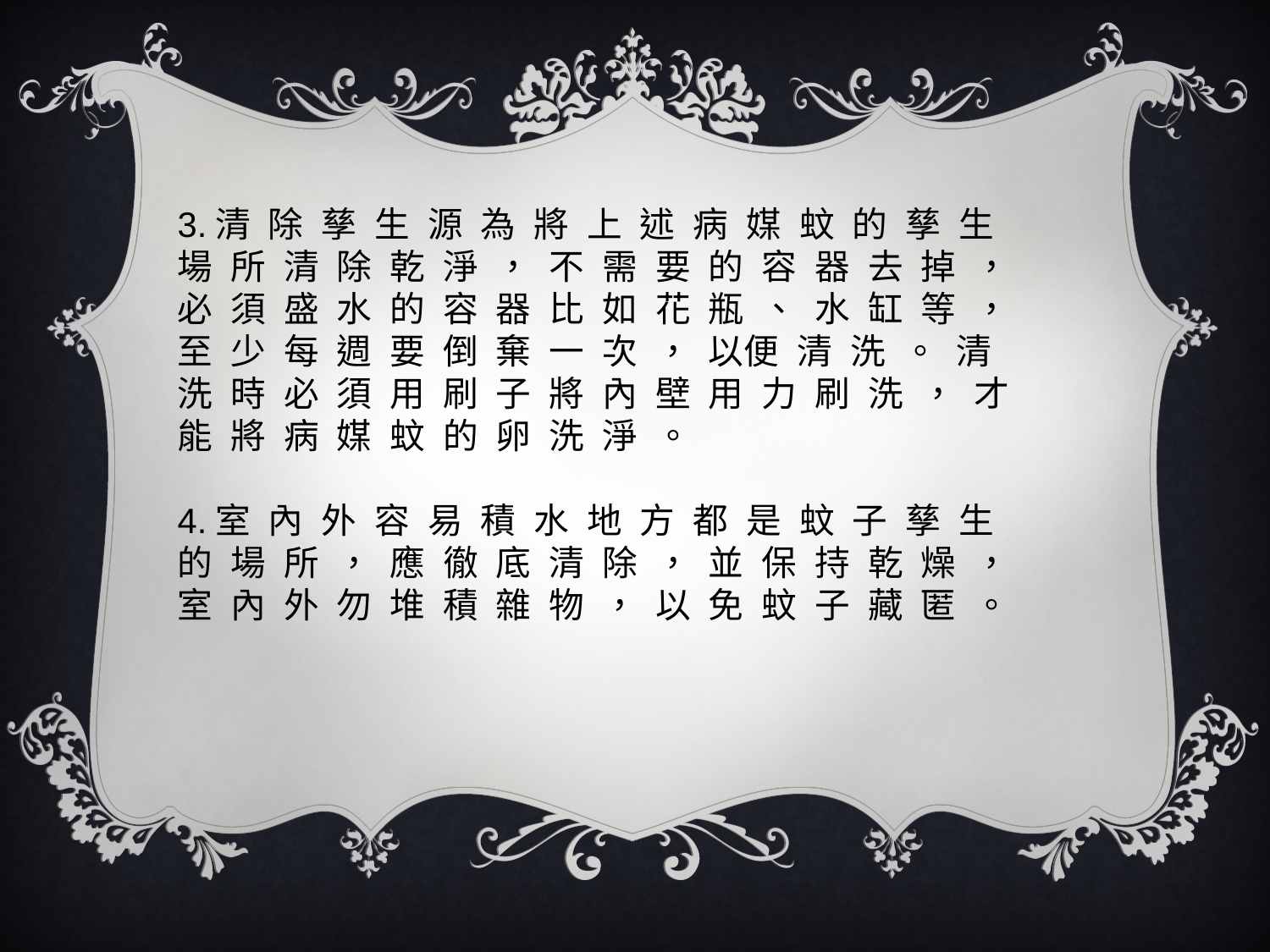

3.清 除 孳 生 源 為 將 上 述 病 媒 蚊 的 孳 生 場 所 清 除 乾 淨 ， 不 需 要 的 容 器 去 掉 ， 必 須 盛 水 的 容 器 比 如 花 瓶 、 水 缸 等 ， 至 少 每 週 要 倒 棄 一 次 ， 以便 清 洗 。 清 洗 時 必 須 用 刷 子 將 內 壁 用 力 刷 洗 ， 才 能 將 病 媒 蚊 的 卵 洗 淨 。

4.室 內 外 容 易 積 水 地 方 都 是 蚊 子 孳 生 的 場 所 ， 應 徹 底 清 除 ， 並 保 持 乾 燥 ， 室 內 外 勿 堆 積 雜 物 ， 以 免 蚊 子 藏 匿 。